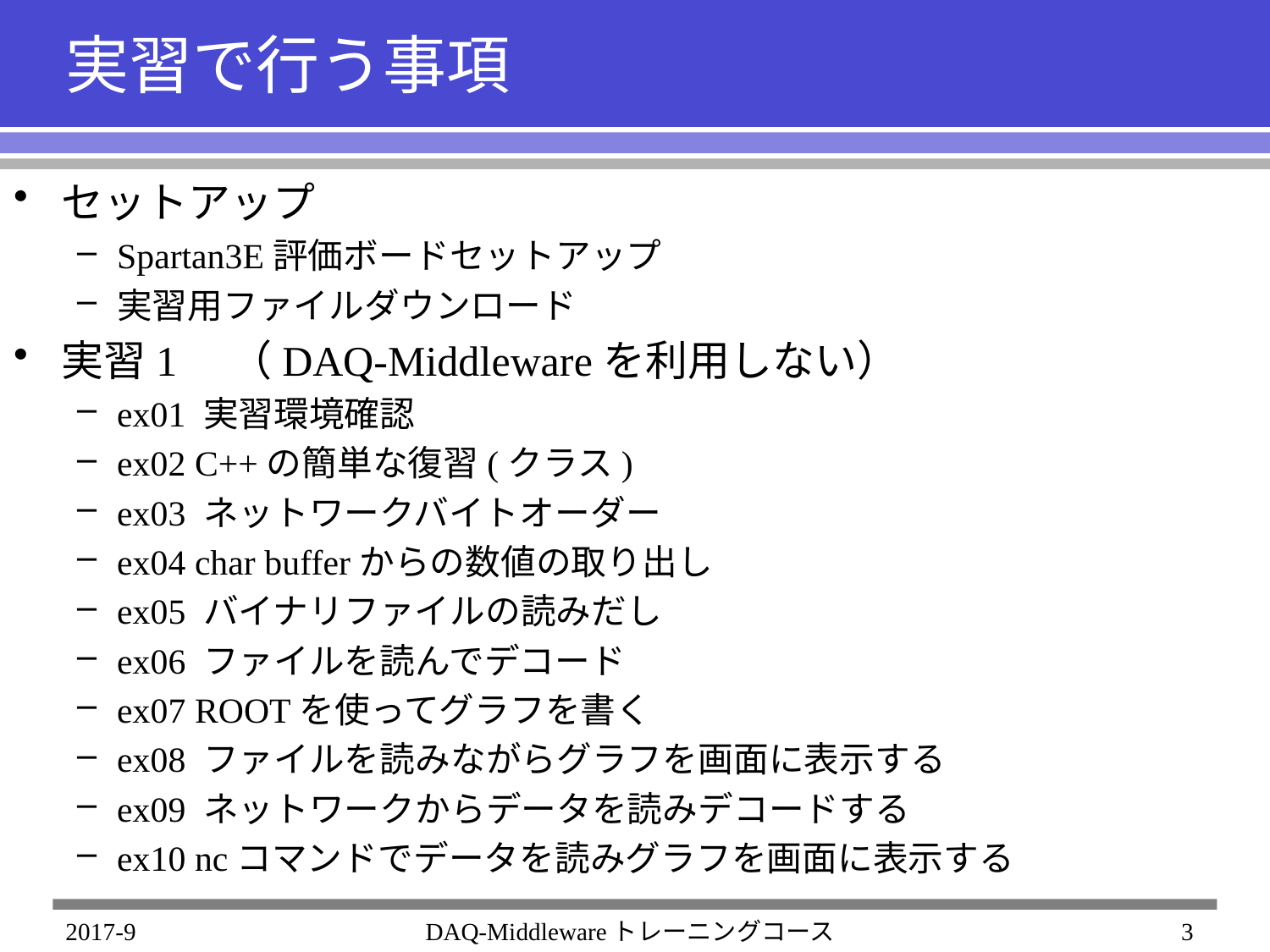

# 実習で行う事項
セットアップ
Spartan3E評価ボードセットアップ
実習用ファイルダウンロード
実習1　（DAQ-Middlewareを利用しない）
ex01 実習環境確認
ex02 C++の簡単な復習(クラス)
ex03 ネットワークバイトオーダー
ex04 char bufferからの数値の取り出し
ex05 バイナリファイルの読みだし
ex06 ファイルを読んでデコード
ex07 ROOTを使ってグラフを書く
ex08 ファイルを読みながらグラフを画面に表示する
ex09 ネットワークからデータを読みデコードする
ex10 ncコマンドでデータを読みグラフを画面に表示する

2017-9
DAQ-Middlewareトレーニングコース
3